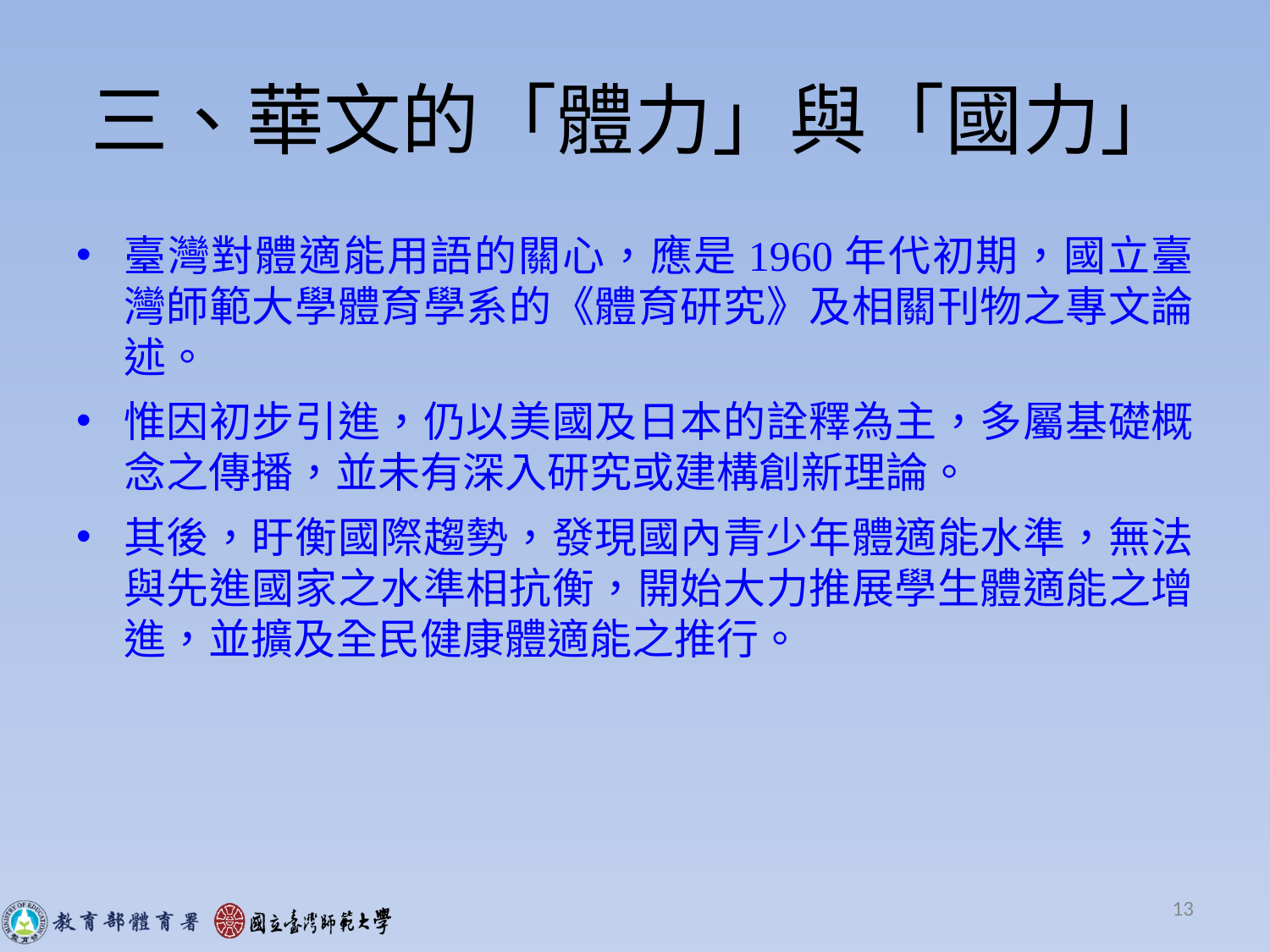

# 三、華文的「體力」與「國力」
臺灣對體適能用語的關心，應是1960年代初期，國立臺灣師範大學體育學系的《體育研究》及相關刊物之專文論述。
惟因初步引進，仍以美國及日本的詮釋為主，多屬基礎概念之傳播，並未有深入研究或建構創新理論。
其後，盱衡國際趨勢，發現國內青少年體適能水準，無法與先進國家之水準相抗衡，開始大力推展學生體適能之增進，並擴及全民健康體適能之推行。
13